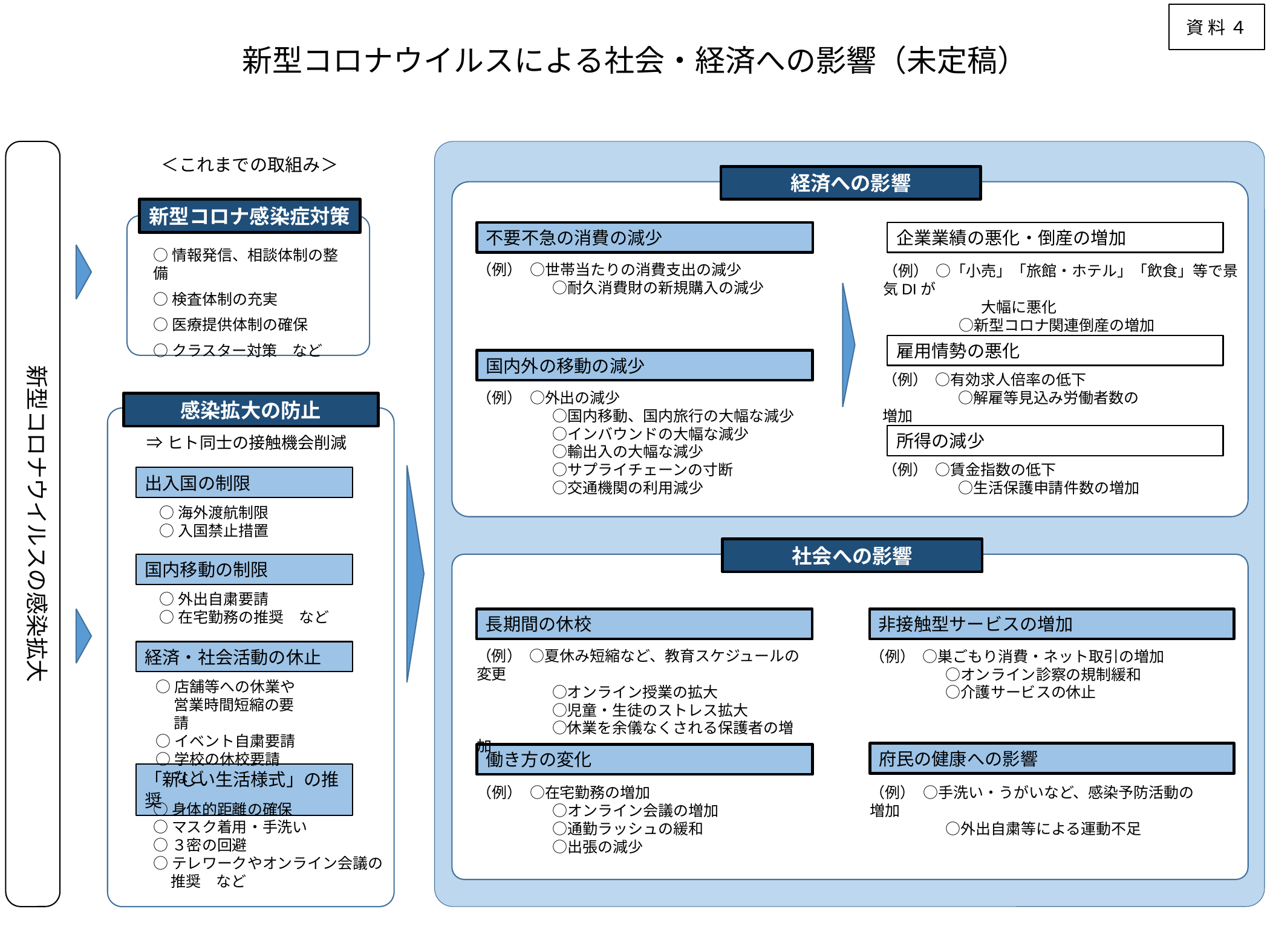

資 料 ４
# 新型コロナウイルスによる社会・経済への影響（未定稿）
新型コロナウイルスの感染拡大

＜これまでの取組み＞
経済への影響

新型コロナ感染症対策

不要不急の消費の減少
企業業績の悪化・倒産の増加
○情報発信、相談体制の整備
○検査体制の充実
○医療提供体制の確保
○クラスター対策　など
（例）　○世帯当たりの消費支出の減少
　　　　　○耐久消費財の新規購入の減少

（例）　○「小売」「旅館・ホテル」「飲食」等で景気DIが
　　　　　　　大幅に悪化
　　　　　○新型コロナ関連倒産の増加

雇用情勢の悪化

国内外の移動の減少
（例）　○有効求人倍率の低下
　　　　　○解雇等見込み労働者数の増加
（例）　○外出の減少
　　　　　○国内移動、国内旅行の大幅な減少
　　　　　○インバウンドの大幅な減少
　　　　　○輸出入の大幅な減少
　　　　　○サプライチェーンの寸断
　　　　　○交通機関の利用減少
感染拡大の防止

所得の減少
⇒ヒト同士の接触機会削減
（例）　○賃金指数の低下
　　　　　○生活保護申請件数の増加
出入国の制限
○海外渡航制限
○入国禁止措置
社会への影響

国内移動の制限

○外出自粛要請
○在宅勤務の推奨　など
非接触型サービスの増加
長期間の休校

経済・社会活動の休止
（例）　○夏休み短縮など、教育スケジュールの変更
　　　　　○オンライン授業の拡大
　　　　　○児童・生徒のストレス拡大
　　　　　○休業を余儀なくされる保護者の増加
（例）　○巣ごもり消費・ネット取引の増加
　　　　　○オンライン診察の規制緩和
　　　　　○介護サービスの休止
○店舗等への休業や
営業時間短縮の要請
○イベント自粛要請
○学校の休校要請　など
府民の健康への影響
働き方の変化
「新しい生活様式」の推奨
（例）　○在宅勤務の増加
　　　　　○オンライン会議の増加
　　　　　○通勤ラッシュの緩和
　　　　　○出張の減少
（例）　○手洗い・うがいなど、感染予防活動の増加
　　　　　○外出自粛等による運動不足
○身体的距離の確保
○マスク着用・手洗い
○３密の回避
○テレワークやオンライン会議の推奨　など